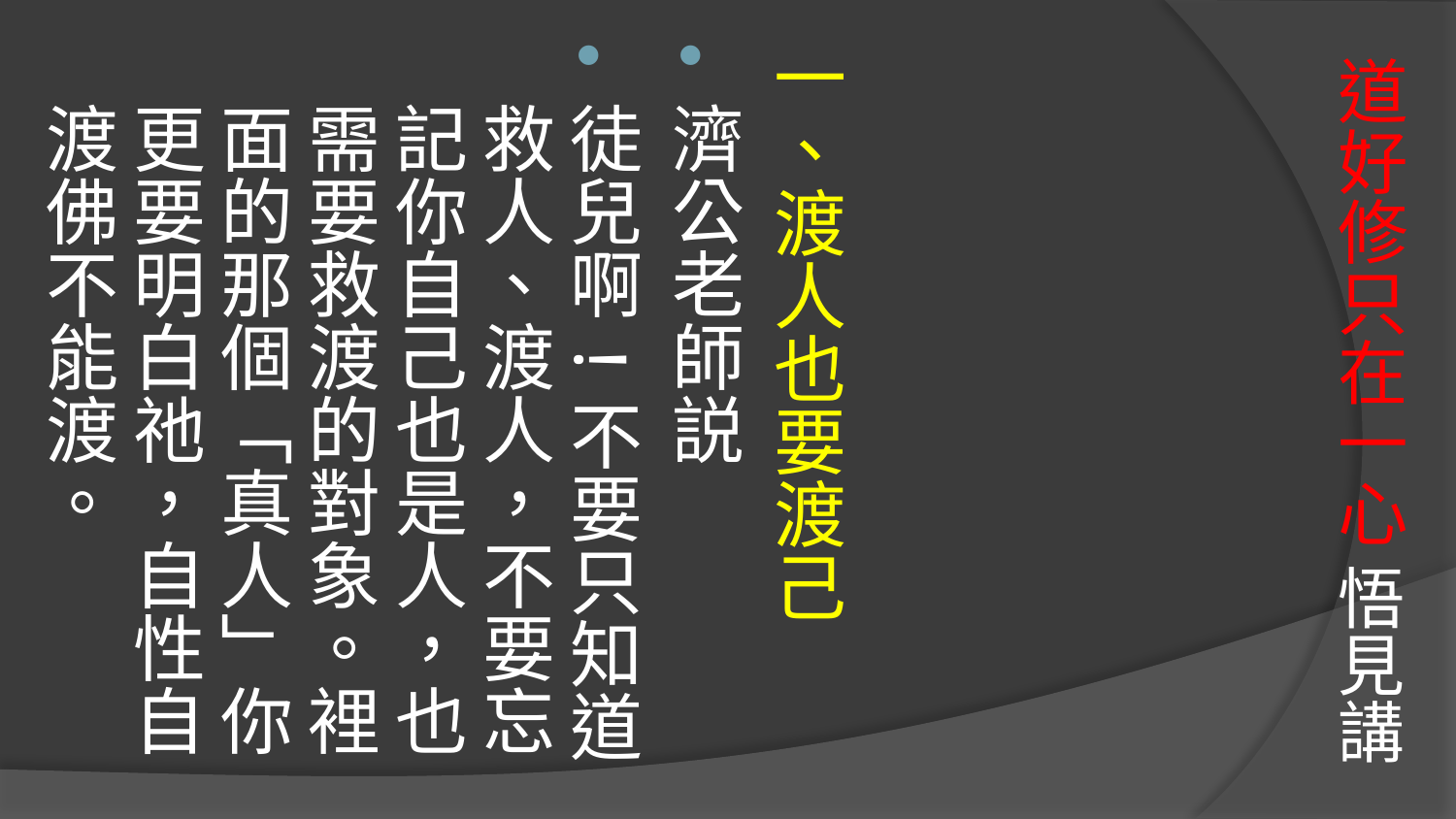

一、渡人也要渡己
濟公老師説
徒兒啊!不要只知道救人、渡人，不要忘記你自己也是人，也需要救渡的對象。裡面的那個「真人」你更要明白祂，自性自渡佛不能渡。
# 道好修只在一心 悟見講